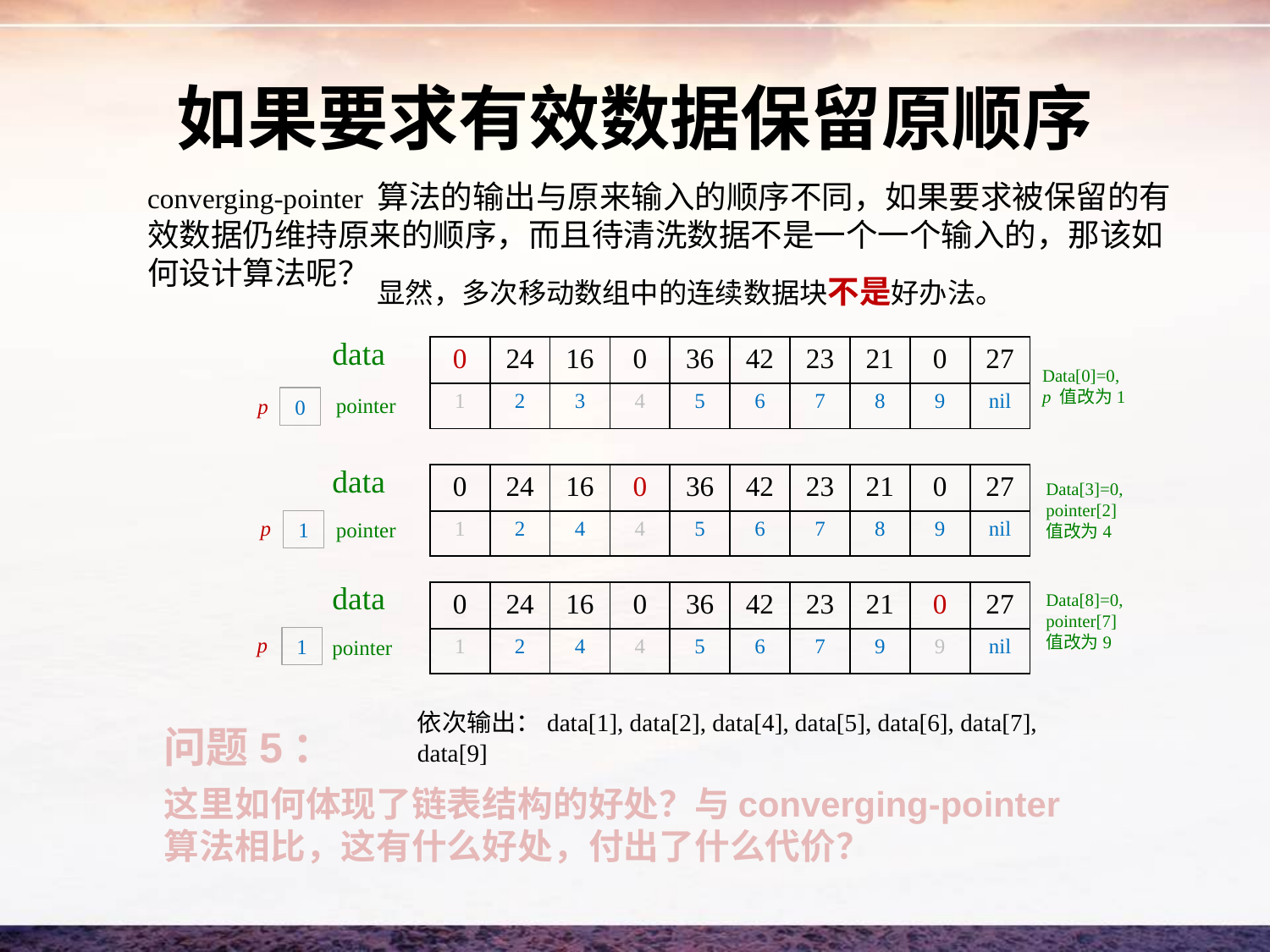

# 如果要求有效数据保留原顺序
converging-pointer 算法的输出与原来输入的顺序不同，如果要求被保留的有效数据仍维持原来的顺序，而且待清洗数据不是一个一个输入的，那该如何设计算法呢？
显然，多次移动数组中的连续数据块不是好办法。
data
pointer
p
0
data
p
1
pointer
data
p
1
pointer
| 0 | 24 | 16 | 0 | 36 | 42 | 23 | 21 | 0 | 27 |
| --- | --- | --- | --- | --- | --- | --- | --- | --- | --- |
| 1 | 2 | 3 | 4 | 5 | 6 | 7 | 8 | 9 | nil |
Data[0]=0,p 值改为1
| 0 | 24 | 16 | 0 | 36 | 42 | 23 | 21 | 0 | 27 |
| --- | --- | --- | --- | --- | --- | --- | --- | --- | --- |
| 1 | 2 | 4 | 4 | 5 | 6 | 7 | 8 | 9 | nil |
Data[3]=0, pointer[2]值改为4
| 0 | 24 | 16 | 0 | 36 | 42 | 23 | 21 | 0 | 27 |
| --- | --- | --- | --- | --- | --- | --- | --- | --- | --- |
| 1 | 2 | 4 | 4 | 5 | 6 | 7 | 9 | 9 | nil |
Data[8]=0, pointer[7]值改为9
依次输出：data[1], data[2], data[4], data[5], data[6], data[7], data[9]
问题5：
这里如何体现了链表结构的好处？与converging-pointer算法相比，这有什么好处，付出了什么代价？